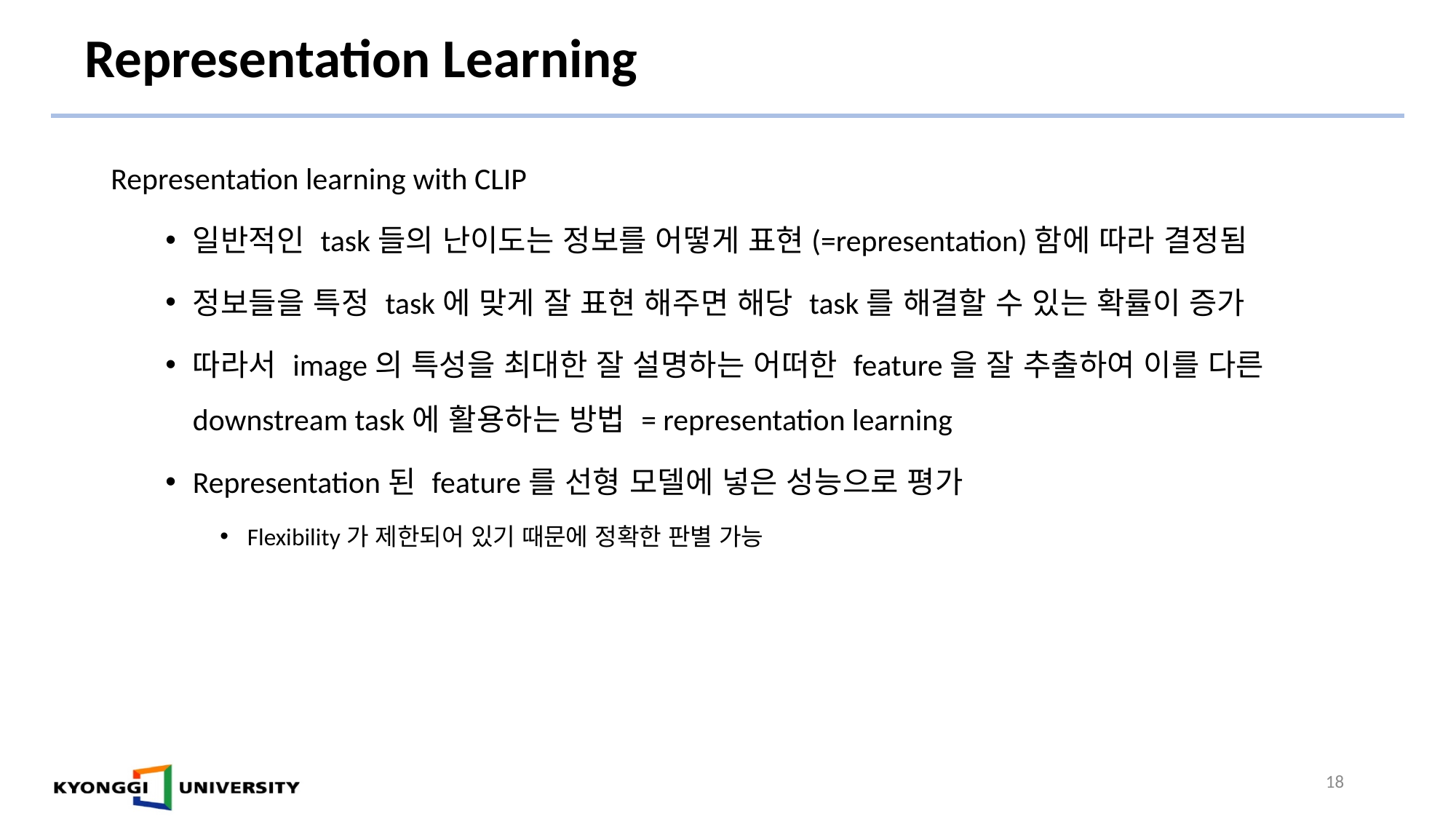

# Representation Learning
Representation learning with CLIP
일반적인 task들의 난이도는 정보를 어떻게 표현(=representation)함에 따라 결정됨
정보들을 특정 task에 맞게 잘 표현 해주면 해당 task를 해결할 수 있는 확률이 증가
따라서 image의 특성을 최대한 잘 설명하는 어떠한 feature을 잘 추출하여 이를 다른 downstream task에 활용하는 방법 = representation learning
Representation된 feature를 선형 모델에 넣은 성능으로 평가
Flexibility가 제한되어 있기 때문에 정확한 판별 가능

18